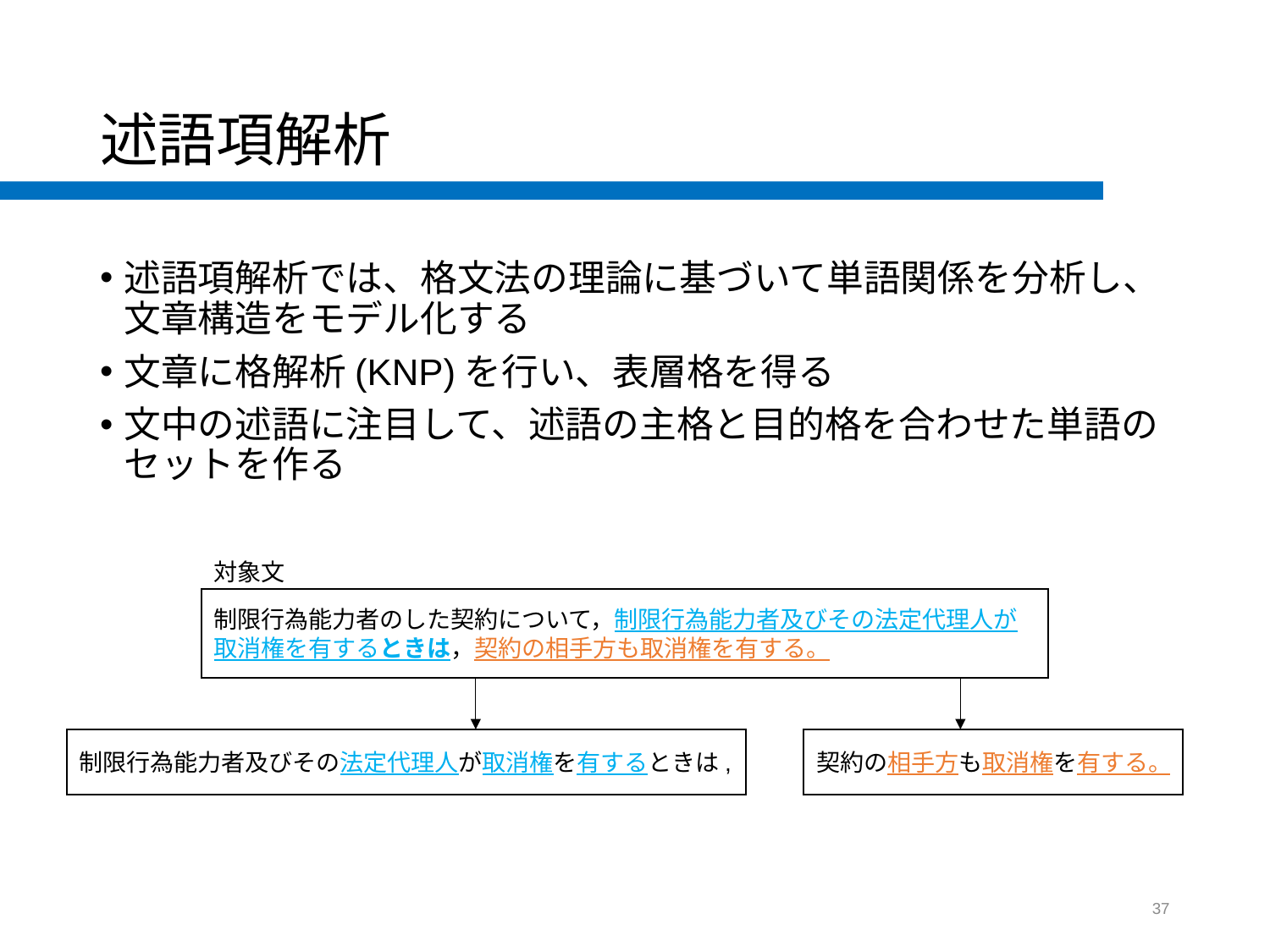

# 述語項解析
述語項解析では、格文法の理論に基づいて単語関係を分析し、文章構造をモデル化する
文章に格解析(KNP)を行い、表層格を得る
文中の述語に注目して、述語の主格と目的格を合わせた単語のセットを作る

対象文
制限行為能力者のした契約について，制限行為能力者及びその法定代理人が取消権を有するときは，契約の相手方も取消権を有する。
制限行為能力者及びその法定代理人が取消権を有するときは,
契約の相手方も取消権を有する。
37